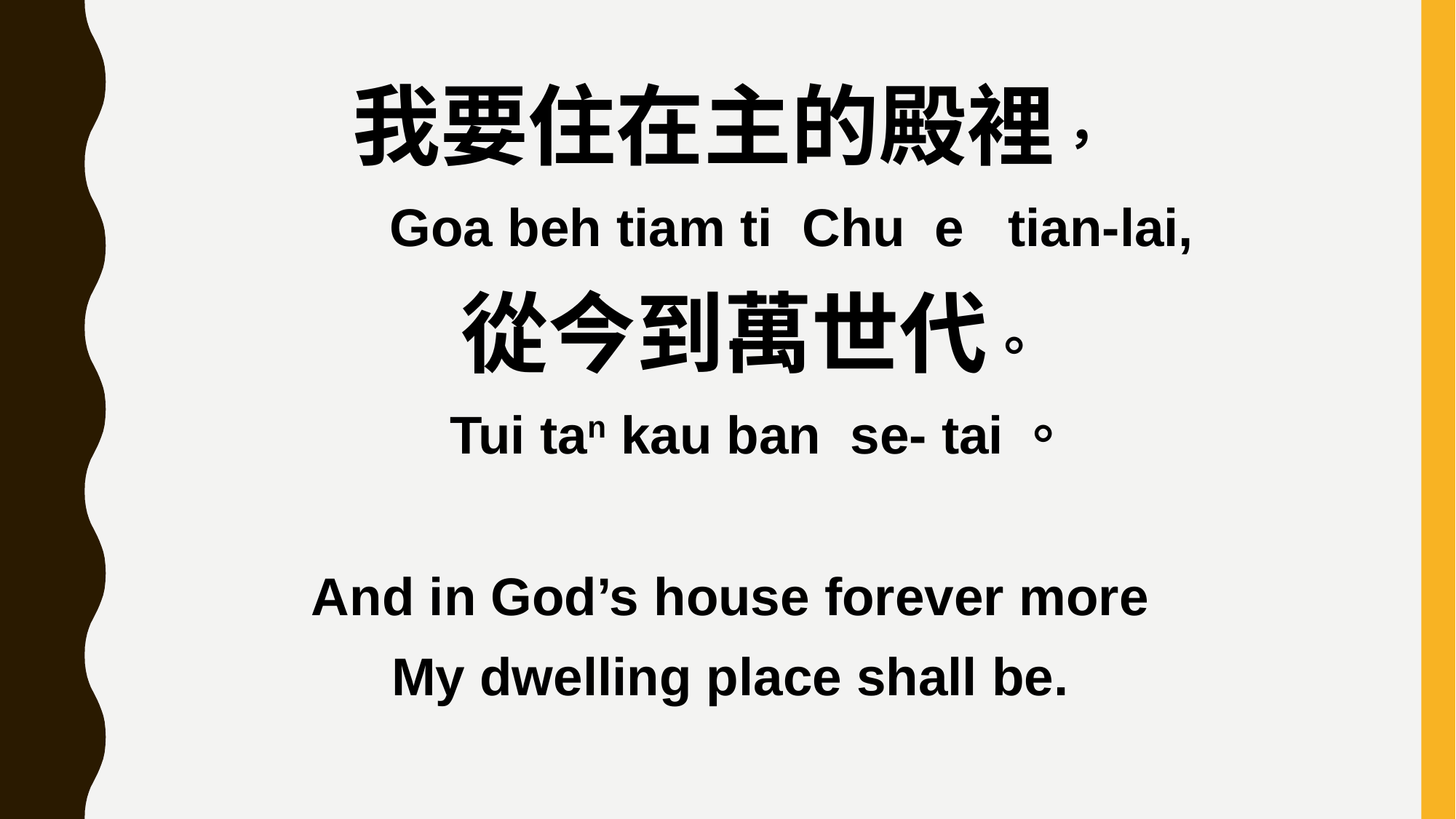

我要住在主的殿裡，
             Goa beh tiam ti  Chu  e   tian-lai,
 從今到萬世代。
    Tui tan kau ban  se- tai。

And in God’s house forever more
My dwelling place shall be.